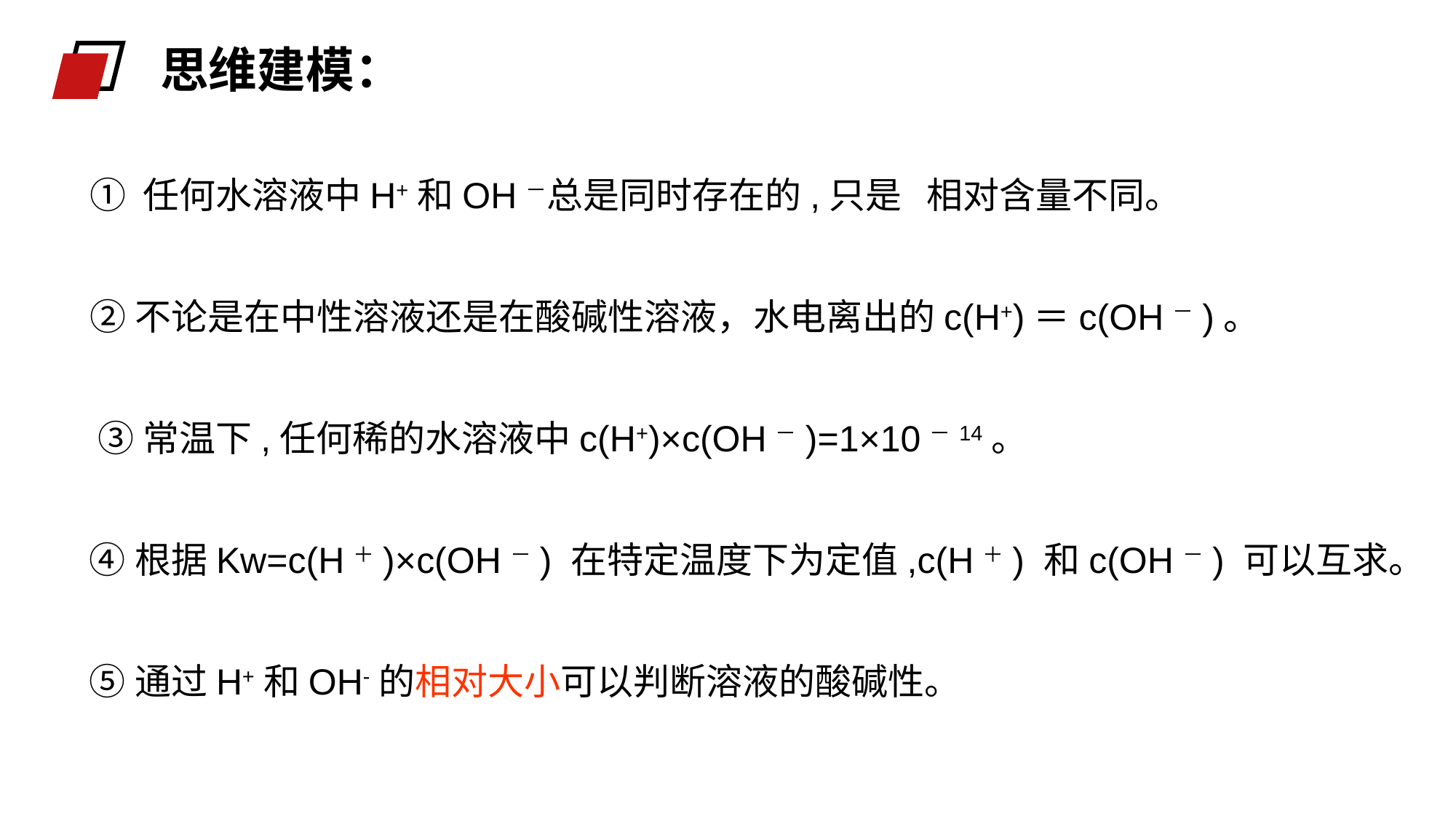

思维建模：
① 任何水溶液中H+和OH－总是同时存在的,只是   相对含量不同。
②不论是在中性溶液还是在酸碱性溶液，水电离出的c(H+)＝c(OH－)。
 ③常温下,任何稀的水溶液中c(H+)×c(OH－)=1×10－14。
④根据Kw=c(H＋)×c(OH－) 在特定温度下为定值,c(H＋) 和c(OH－) 可以互求。
⑤通过H+和OH-的相对大小可以判断溶液的酸碱性。